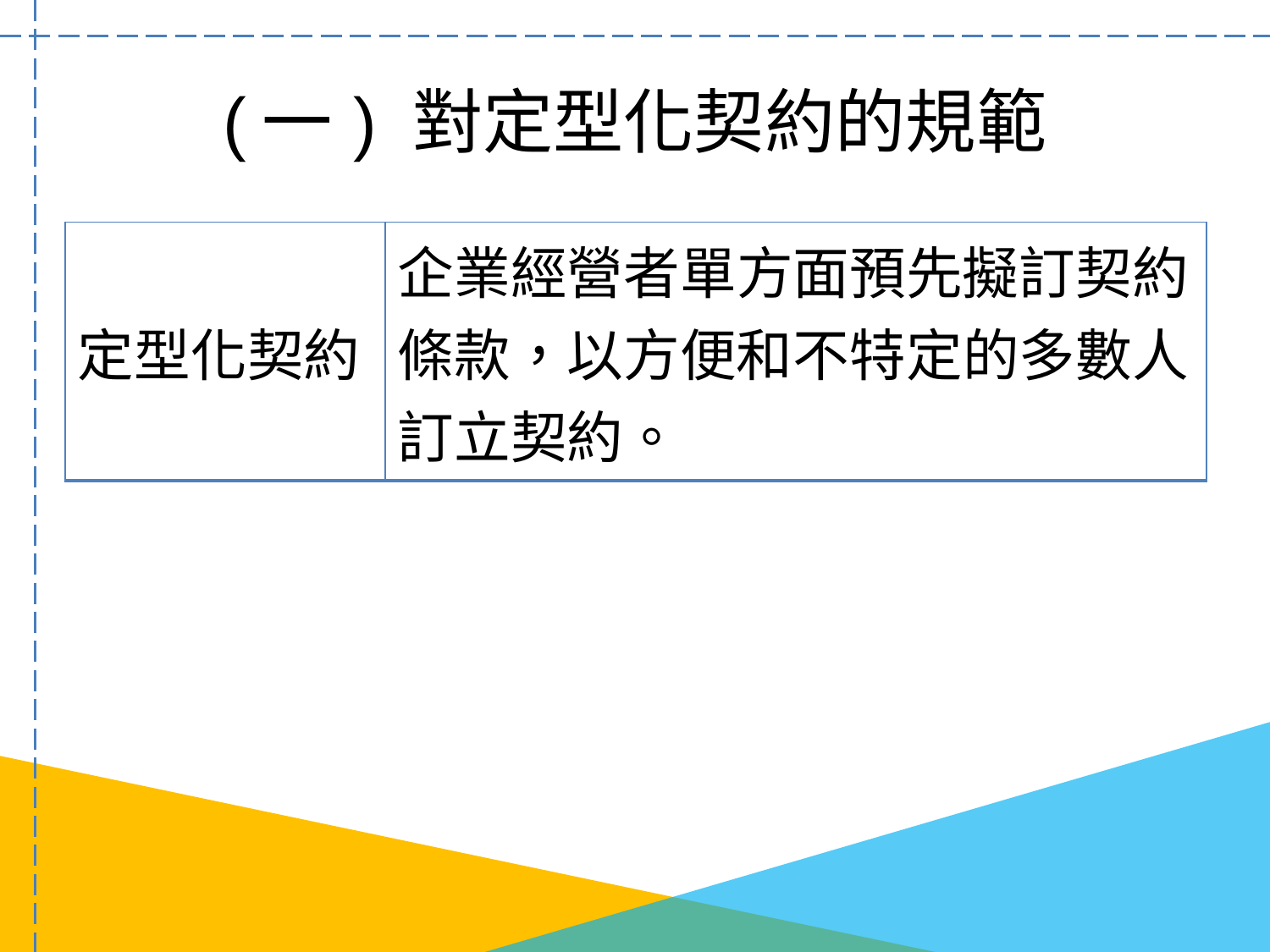

# (一) 對定型化契約的規範
| 定型化契約 | 企業經營者單方面預先擬訂契約條款，以方便和不特定的多數人訂立契約。 |
| --- | --- |